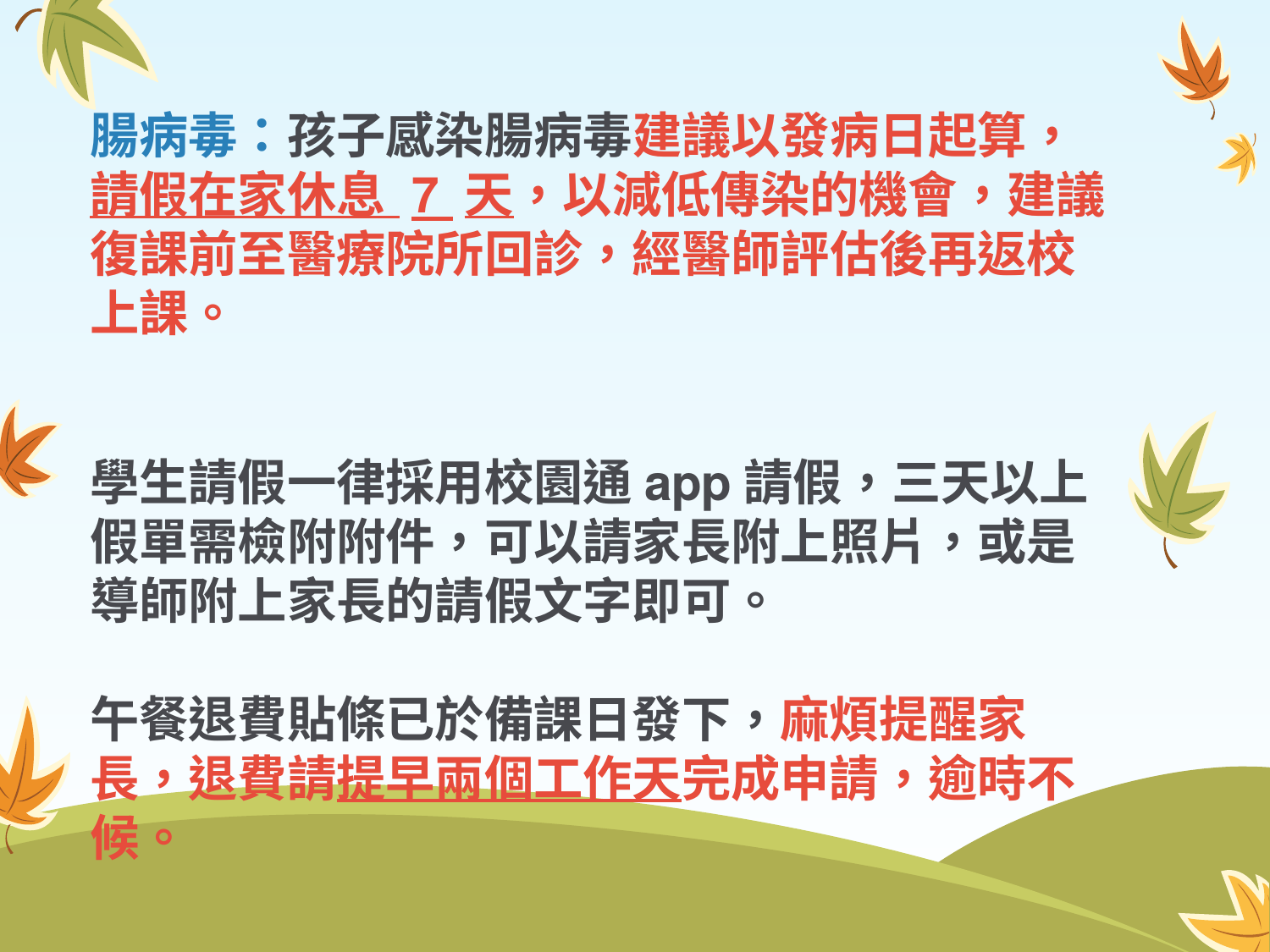

腸病毒：孩子感染腸病毒建議以發病日起算，請假在家休息 7 天，以減低傳染的機會，建議復課前至醫療院所回診，經醫師評估後再返校上課。
學生請假一律採用校園通app請假，三天以上假單需檢附附件，可以請家長附上照片，或是導師附上家長的請假文字即可。

午餐退費貼條已於備課日發下，麻煩提醒家長，退費請提早兩個工作天完成申請，逾時不候。